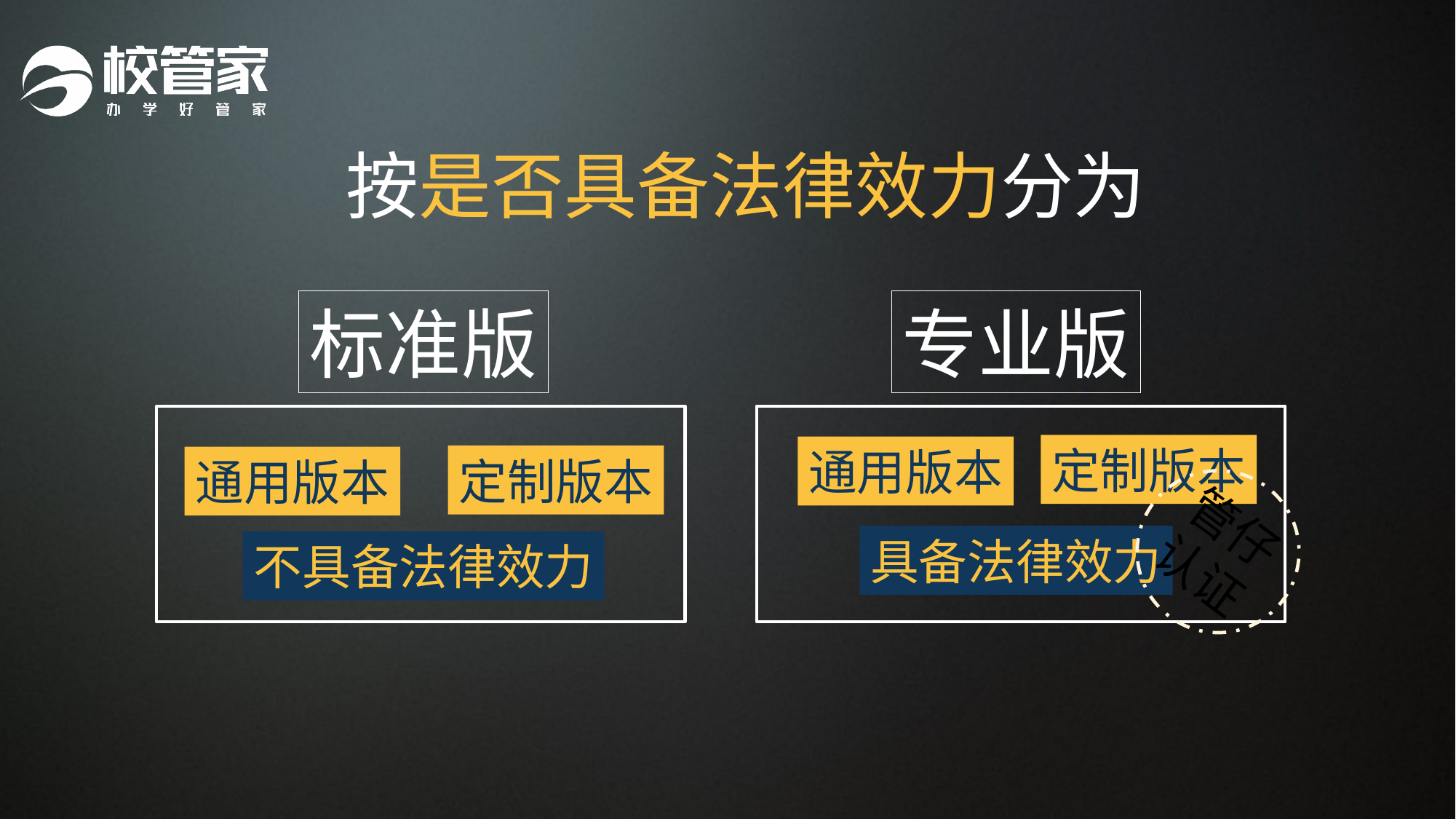

按是否具备法律效力分为
标准版
专业版

定制版本
通用版本
定制版本
通用版本

管仔
认证
具备法律效力
不具备法律效力